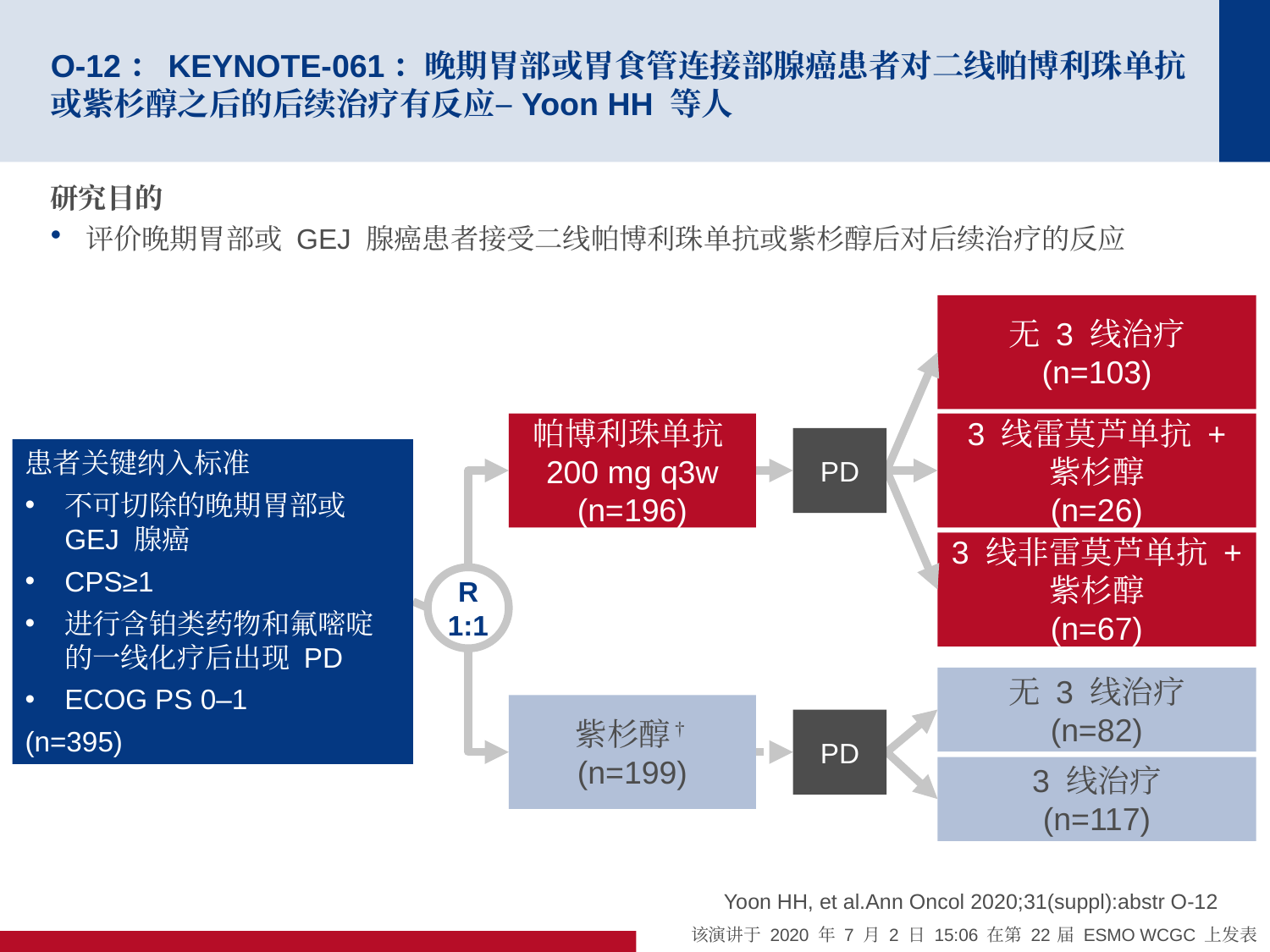

# O-12：KEYNOTE-061：晚期胃部或胃食管连接部腺癌患者对二线帕博利珠单抗或紫杉醇之后的后续治疗有反应–Yoon HH 等人
研究目的
评价晚期胃部或 GEJ 腺癌患者接受二线帕博利珠单抗或紫杉醇后对后续治疗的反应

无 3 线治疗
(n=103)
帕博利珠单抗
200 mg q3w
(n=196)
3 线雷莫芦单抗 + 紫杉醇
(n=26)
PD
患者关键纳入标准
不可切除的晚期胃部或 GEJ 腺癌
CPS≥1
进行含铂类药物和氟嘧啶的一线化疗后出现 PD
ECOG PS 0–1
(n=395)
3 线非雷莫芦单抗 + 紫杉醇
(n=67)
R
1:1
无 3 线治疗
(n=82)
紫杉醇†
(n=199)
PD
3 线治疗
(n=117)
Yoon HH, et al.Ann Oncol 2020;31(suppl):abstr O-12
该演讲于 2020 年 7 月 2 日 15:06 在第 22 届 ESMO WCGC 上发表